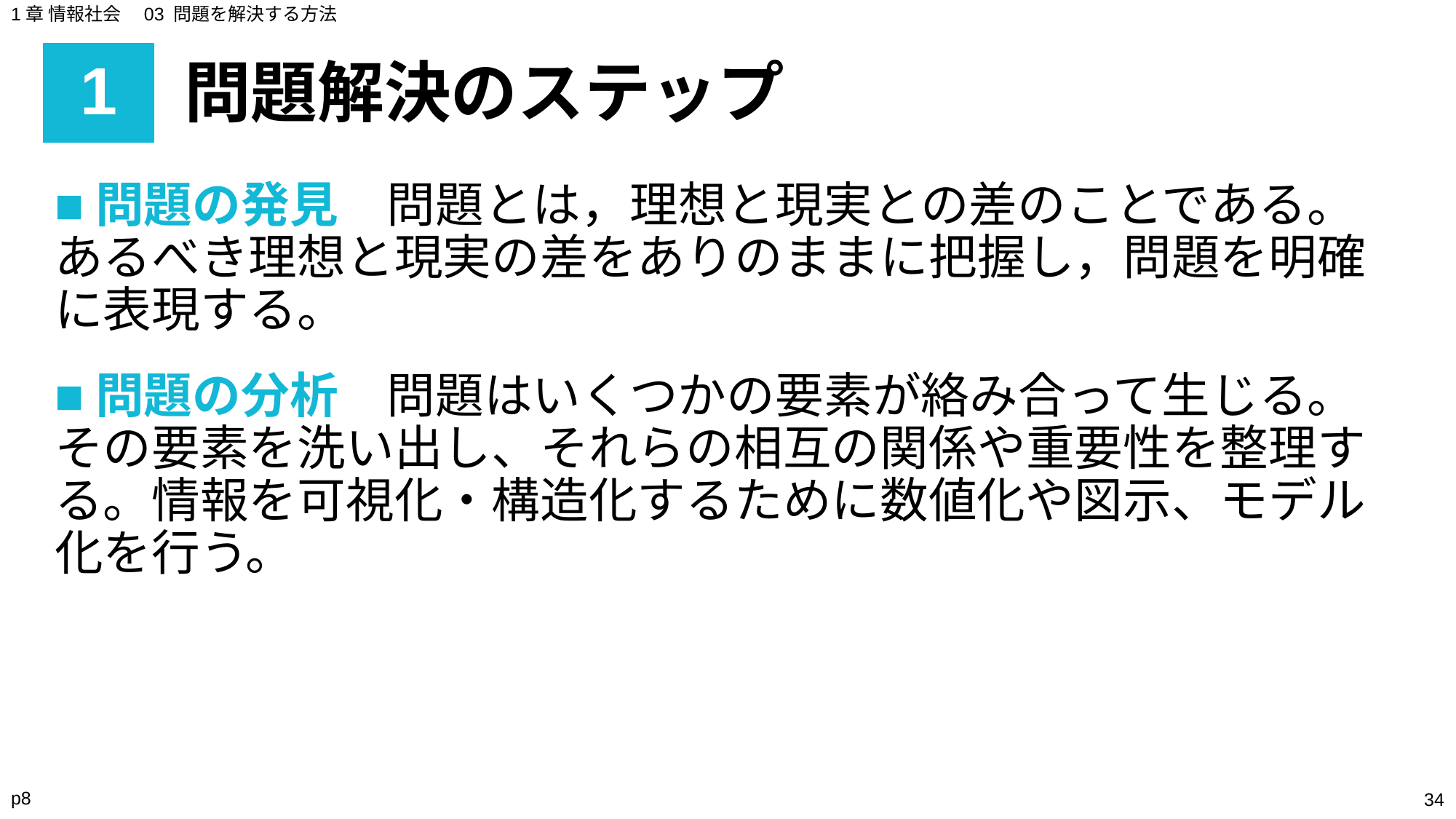

1章 情報社会　03 問題を解決する方法

# 1
問題解決のステップ
■問題の発見　問題とは，理想と現実との差のことである。あるべき理想と現実の差をありのままに把握し，問題を明確に表現する。
■問題の分析　問題はいくつかの要素が絡み合って生じる。その要素を洗い出し、それらの相互の関係や重要性を整理する。情報を可視化・構造化するために数値化や図示、モデル化を行う。

p8
34